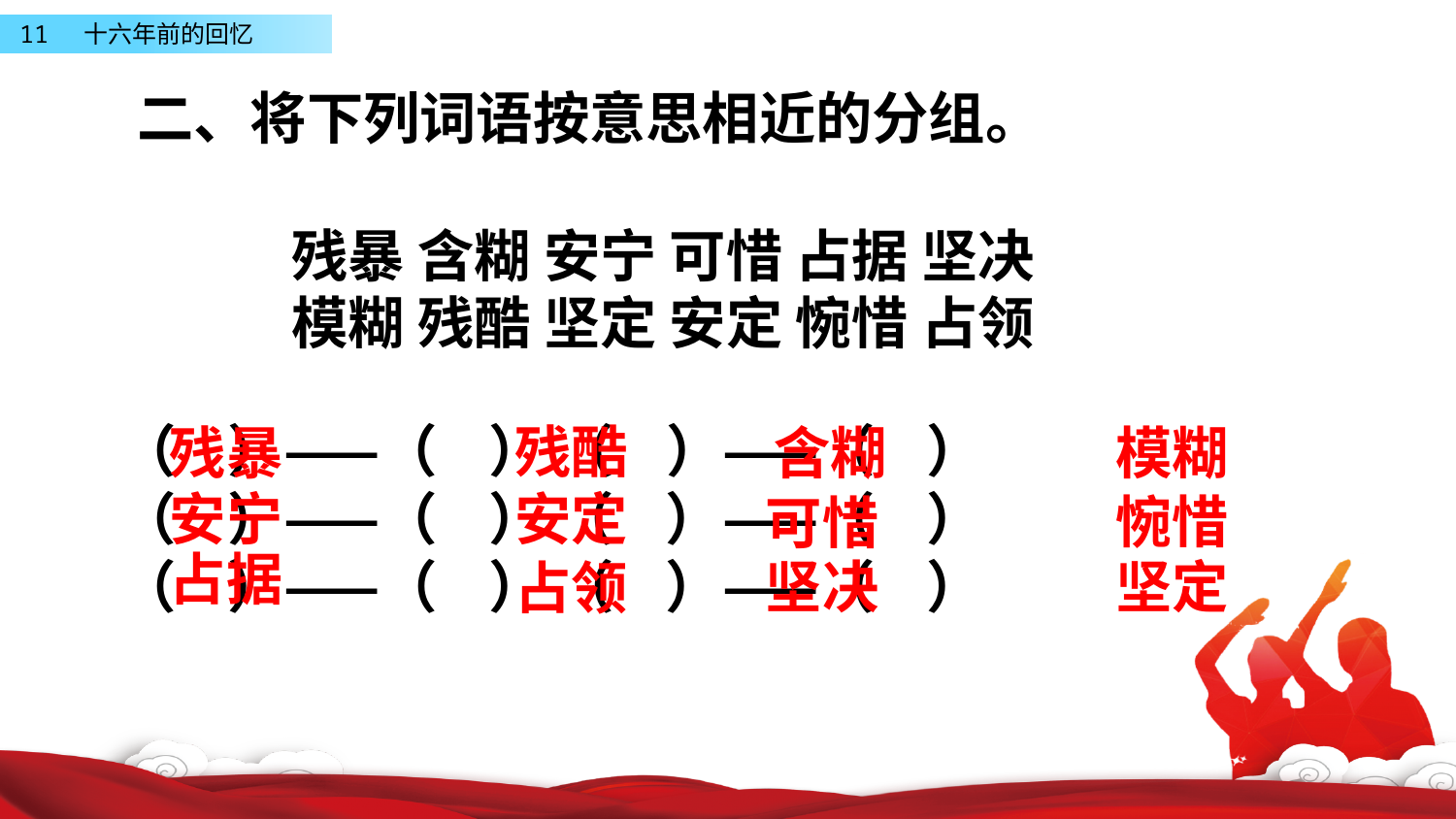

二、将下列词语按意思相近的分组。

残暴 含糊 安宁 可惜 占据 坚决
模糊 残酷 坚定 安定 惋惜 占领
残酷
（    ）——（    ） （    ）——（    ）
（    ）——（    ） （    ）——（    ）
（    ）——（    ） （    ）——（    ）
残暴
含糊
模糊
安宁
安定
惋惜
可惜
占据
坚决
坚定
占领